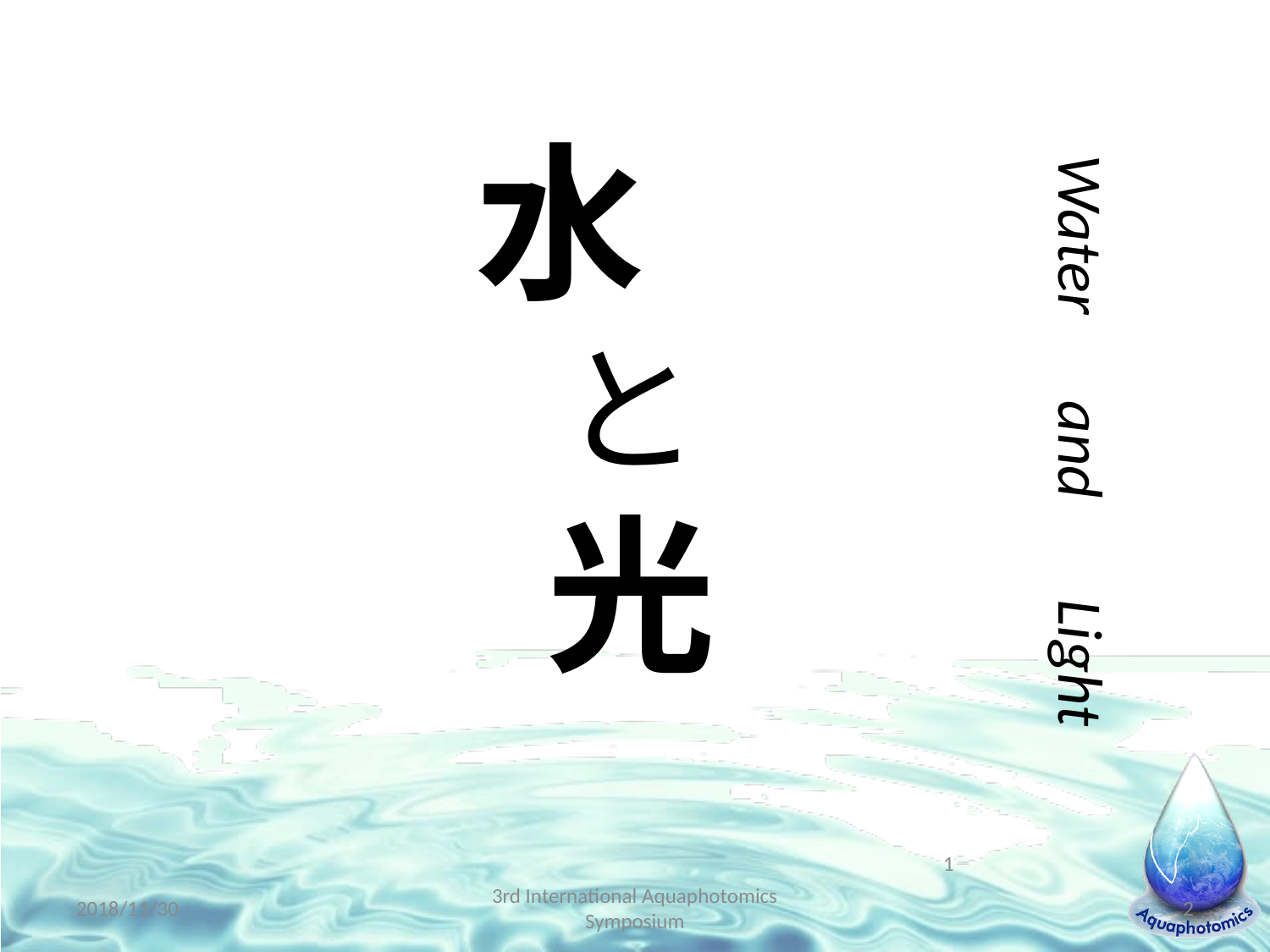

# 水　 と 光
Water      and       Light
2018/11/30
3rd International Aquaphotomics Symposium
2